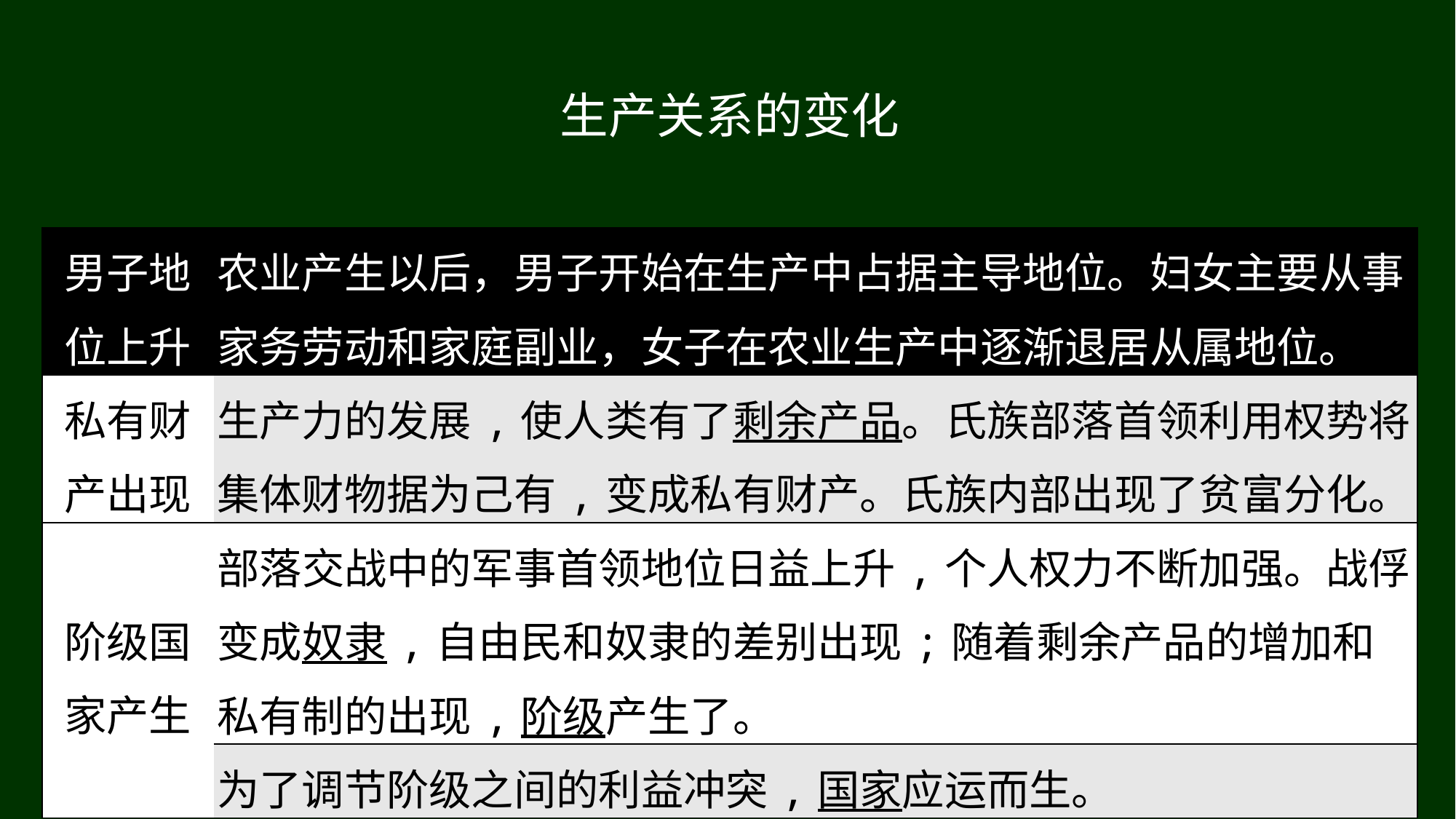

生产关系的变化
| 男子地 位上升 | 农业产生以后，男子开始在生产中占据主导地位。妇女主要从事家务劳动和家庭副业，女子在农业生产中逐渐退居从属地位。 |
| --- | --- |
| 私有财 产出现 | 生产力的发展,使人类有了剩余产品。氏族部落首领利用权势将集体财物据为己有,变成私有财产。氏族内部出现了贫富分化。 |
| 阶级国 家产生 | 部落交战中的军事首领地位日益上升,个人权力不断加强。战俘变成奴隶,自由民和奴隶的差别出现;随着剩余产品的增加和私有制的出现,阶级产生了。 |
|  | 为了调节阶级之间的利益冲突,国家应运而生。 |